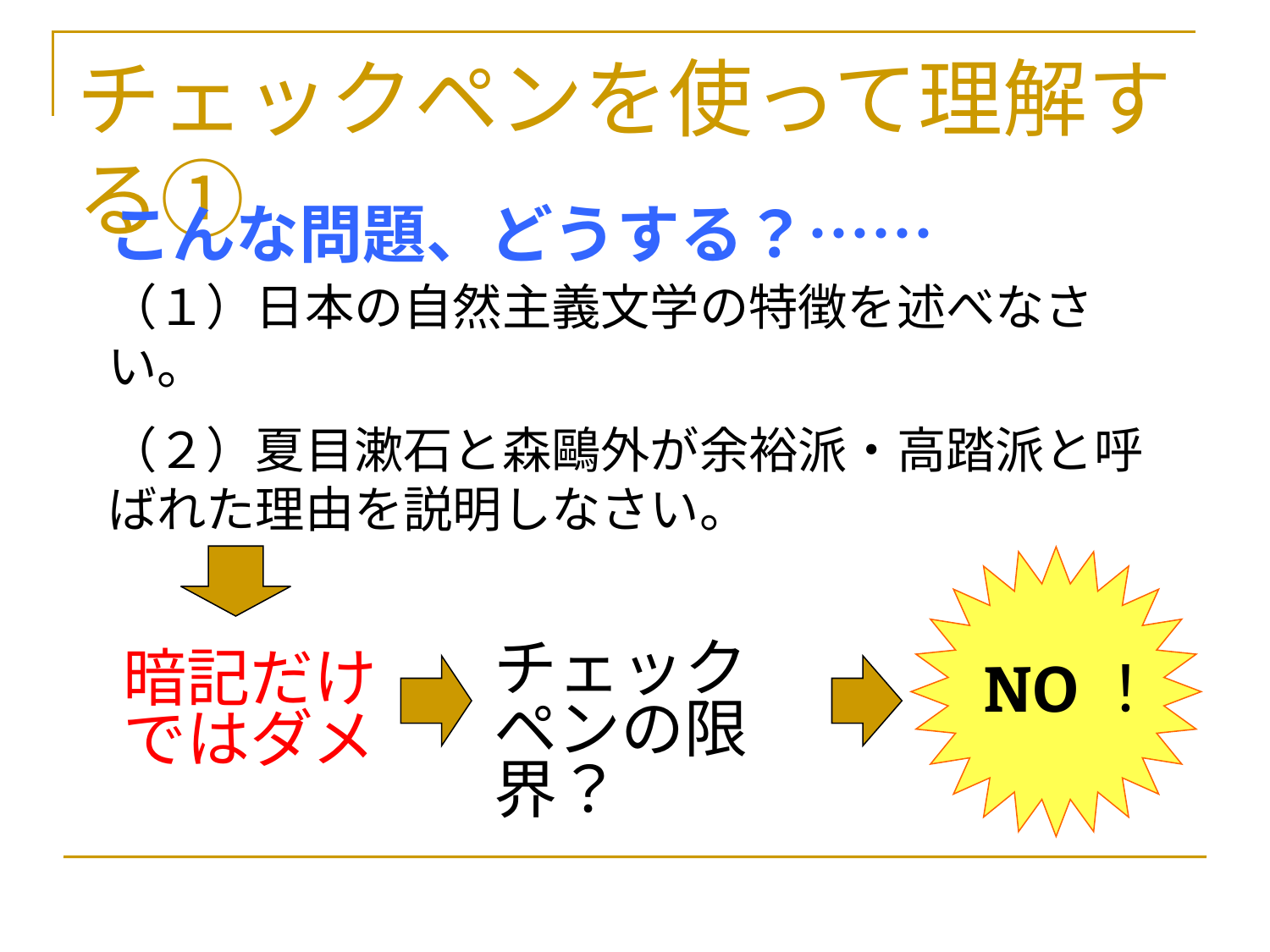

# チェックペンを使って理解する①
こんな問題、どうする？……

（１）日本の自然主義文学の特徴を述べなさい。
（２）夏目漱石と森鷗外が余裕派・高踏派と呼ばれた理由を説明しなさい。

NO！

チェックペンの限界？
暗記だけ
ではダメ